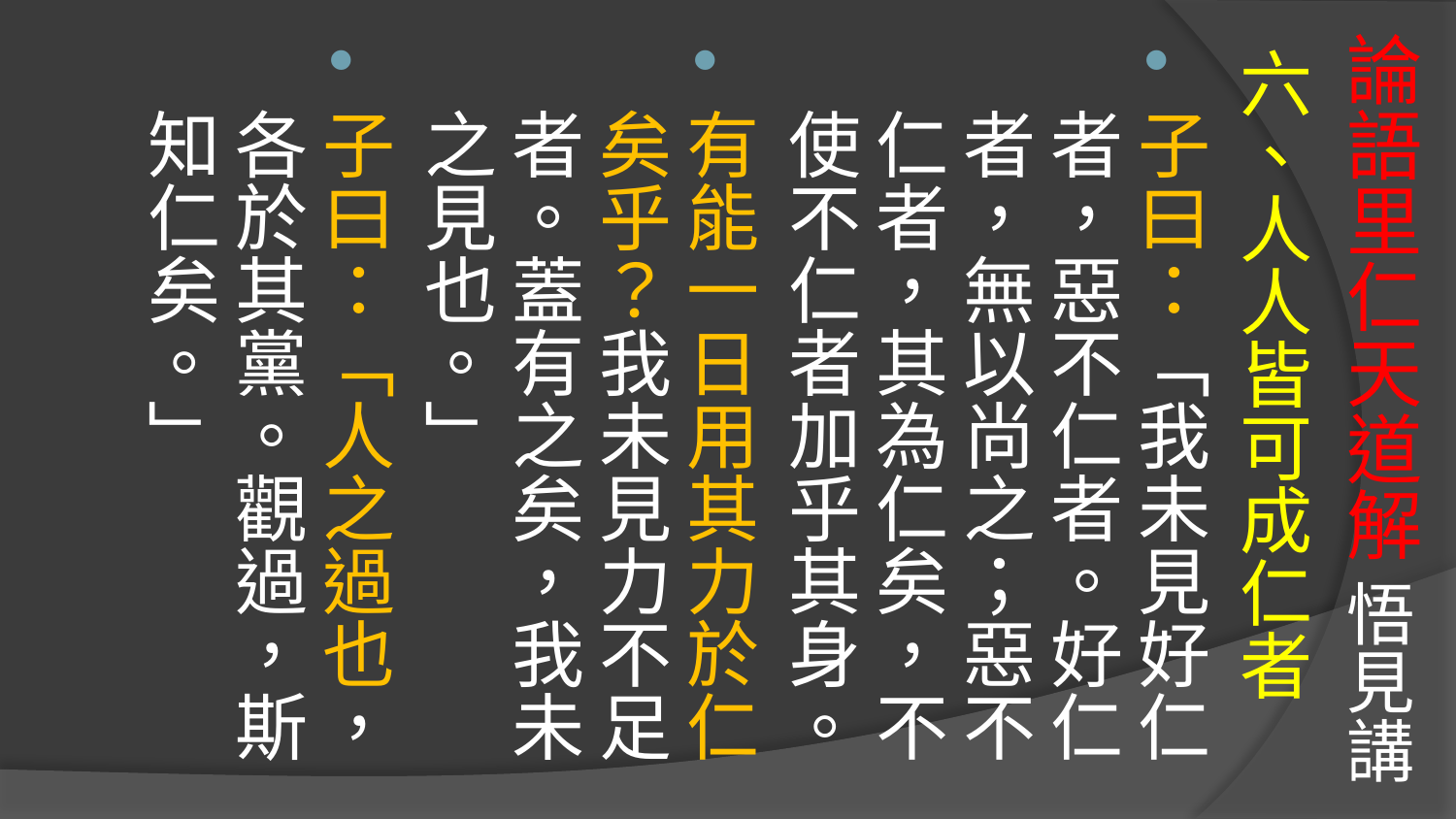

# 論語里仁天道解 悟見講
六、人人皆可成仁者
子曰：「我未見好仁者，惡不仁者。好仁者，無以尚之；惡不仁者，其為仁矣，不使不仁者加乎其身。
有能一日用其力於仁矣乎？我未見力不足者。蓋有之矣，我未之見也。」
子曰：「人之過也，各於其黨。觀過，斯知仁矣。」